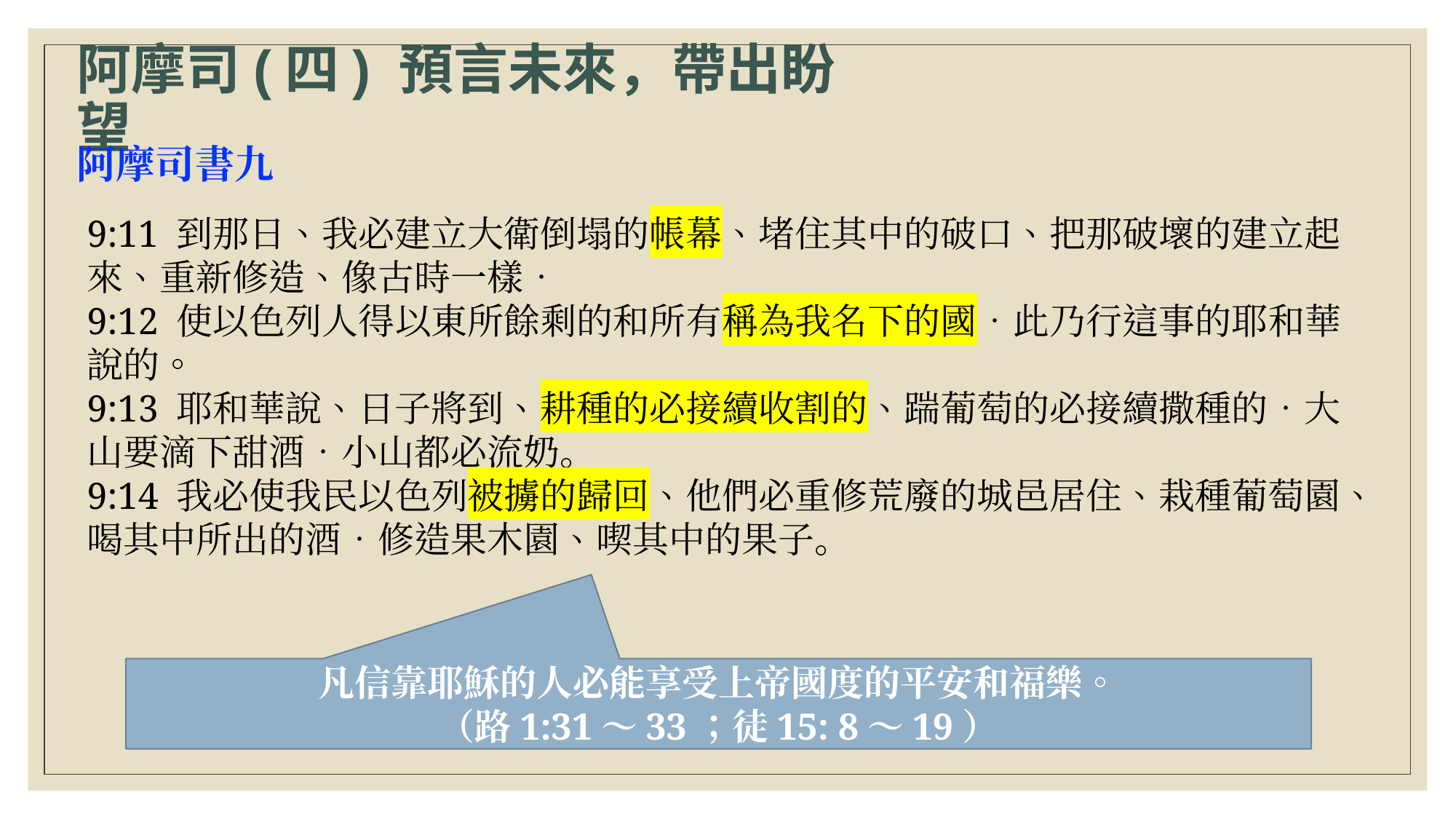

# 阿摩司(四) 預言未來，帶出盼望
阿摩司書九
9:11 到那日、我必建立大衛倒塌的帳幕、堵住其中的破口、把那破壞的建立起來、重新修造、像古時一樣．
9:12 使以色列人得以東所餘剩的和所有稱為我名下的國．此乃行這事的耶和華說的。
9:13 耶和華說、日子將到、耕種的必接續收割的、踹葡萄的必接續撒種的．大山要滴下甜酒．小山都必流奶。
9:14 我必使我民以色列被擄的歸回、他們必重修荒廢的城邑居住、栽種葡萄園、喝其中所出的酒．修造果木園、喫其中的果子。

凡信靠耶穌的人必能享受上帝國度的平安和福樂。
（路1:31～33；徒15: 8～19）